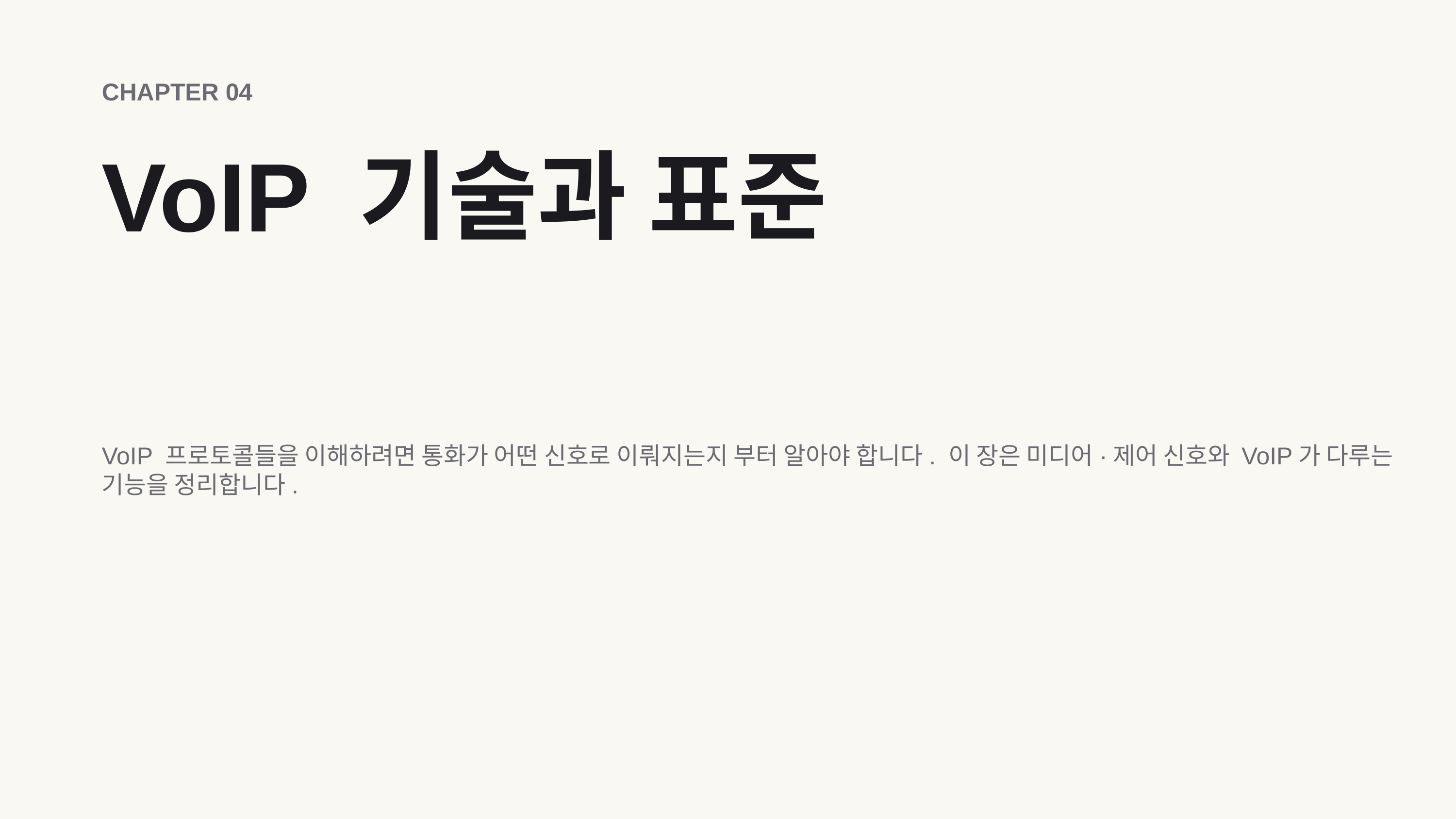

CHAPTER 04
VoIP 기술과 표준
VoIP 프로토콜들을 이해하려면 통화가 어떤 신호로 이뤄지는지 부터 알아야 합니다. 이 장은 미디어·제어 신호와 VoIP가 다루는 기능을 정리합니다.